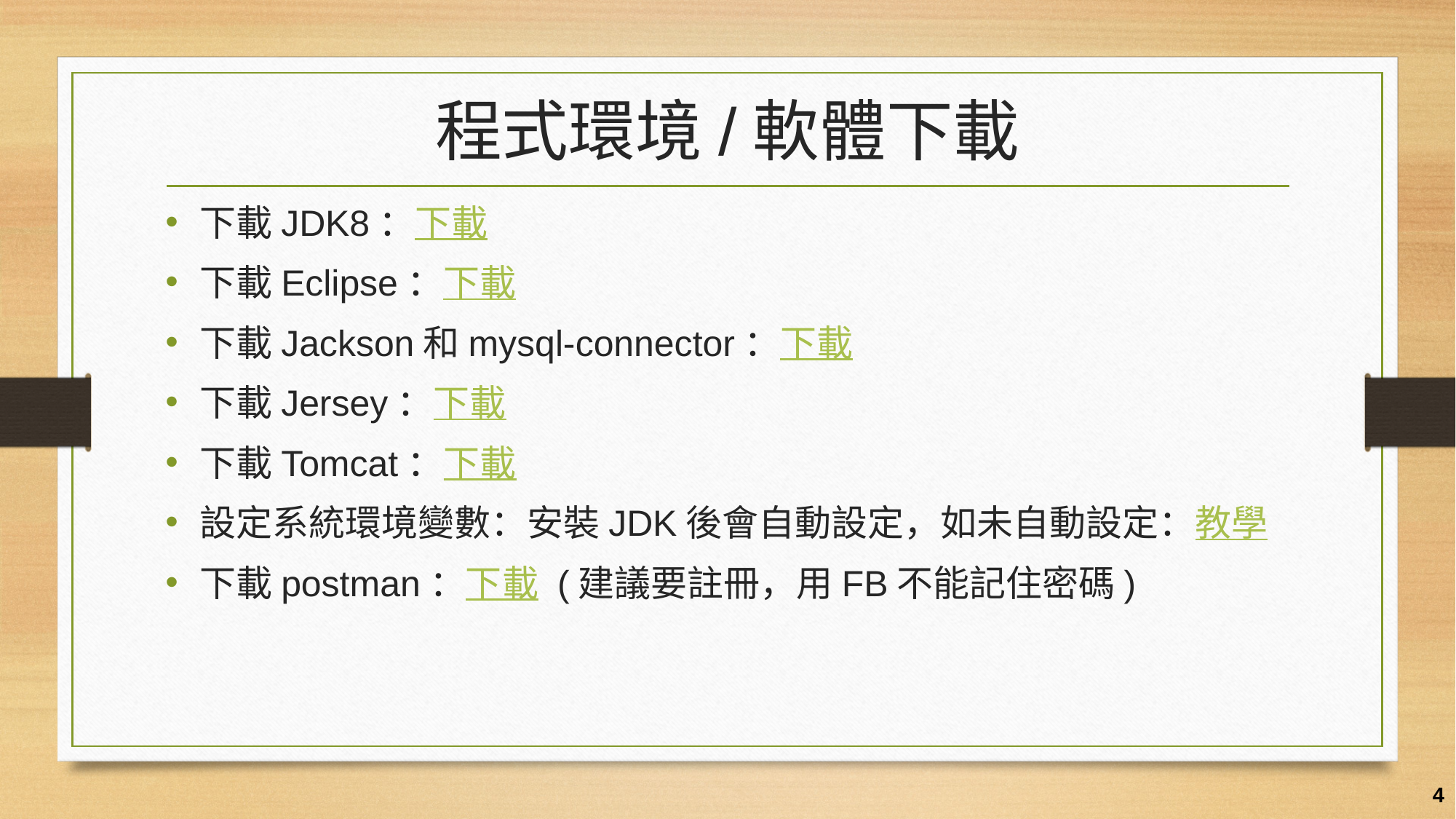

# 程式環境/軟體下載
下載JDK8：下載
下載Eclipse：下載
下載Jackson和mysql-connector：下載
下載Jersey：下載
下載Tomcat：下載
設定系統環境變數：安裝JDK後會自動設定，如未自動設定：教學
下載postman：下載 (建議要註冊，用FB不能記住密碼)
4